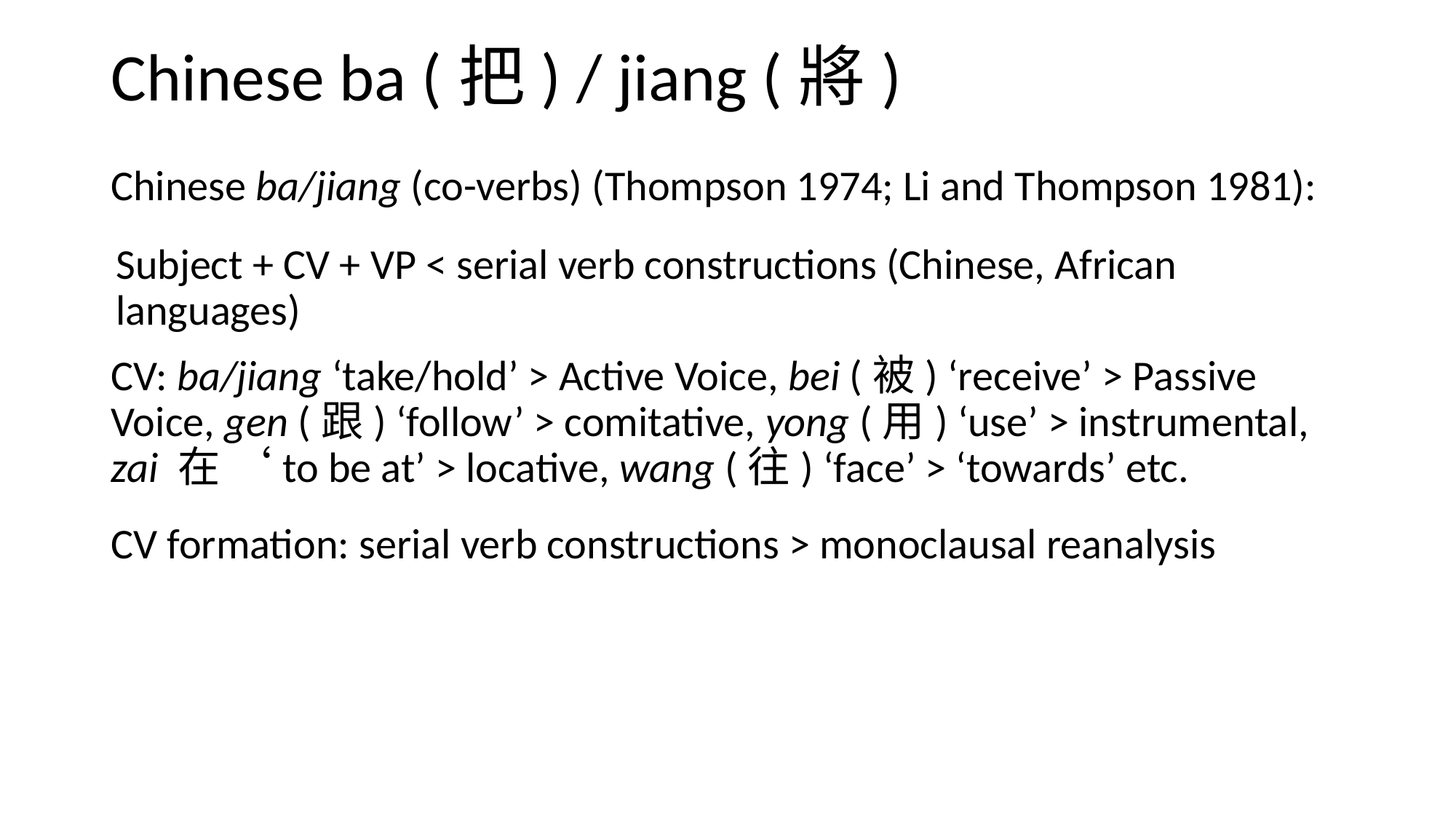

# Chinese ba (把) / jiang (將)
Chinese ba/jiang (co-verbs) (Thompson 1974; Li and Thompson 1981):
Subject + CV + VP < serial verb constructions (Chinese, African languages)
CV: ba/jiang ‘take/hold’ > Active Voice, bei (被) ‘receive’ > Passive Voice, gen (跟) ‘follow’ > comitative, yong (用) ‘use’ > instrumental, zai 在 ‘to be at’ > locative, wang (往) ‘face’ > ‘towards’ etc.
CV formation: serial verb constructions > monoclausal reanalysis